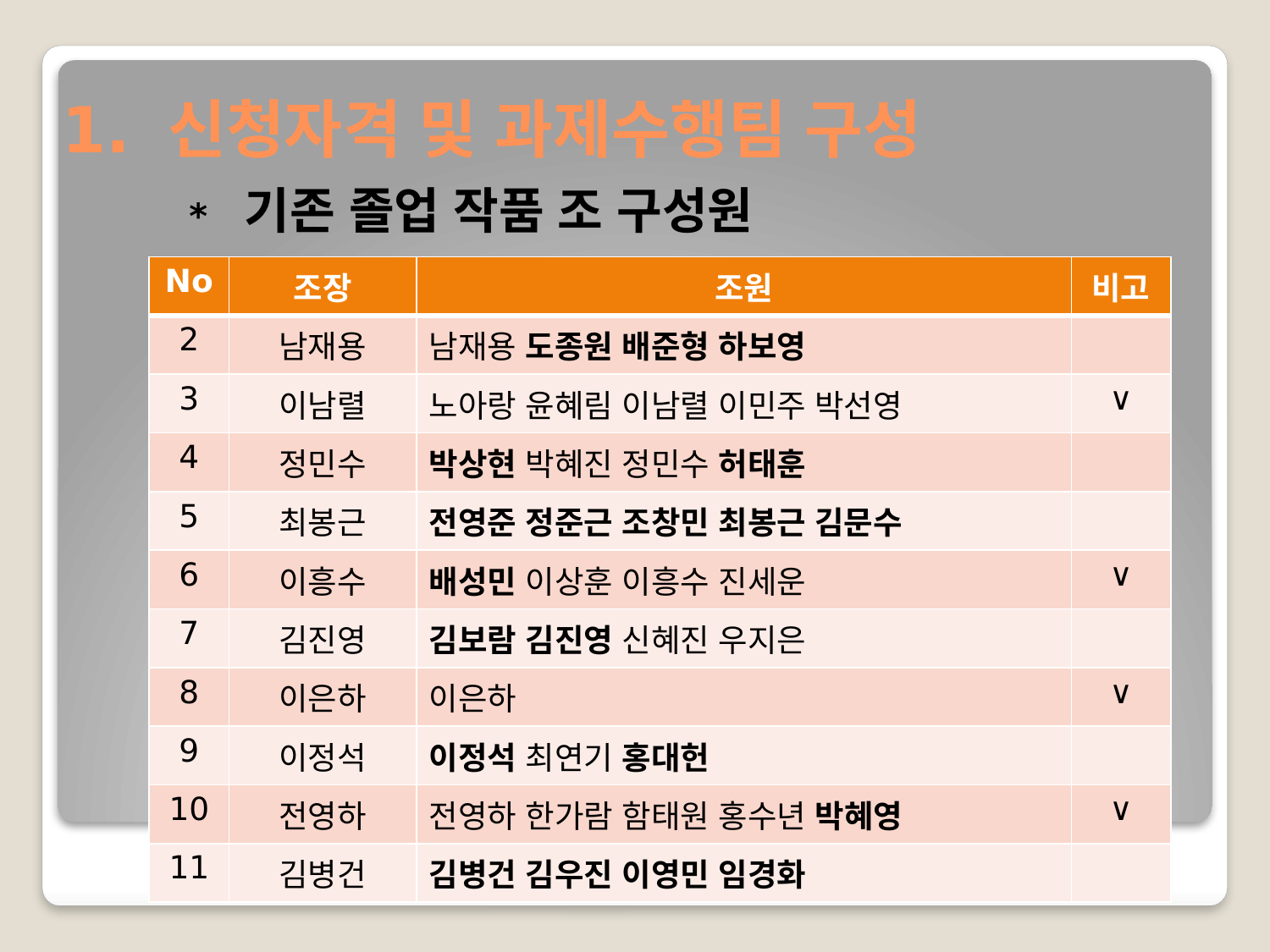

# 1. 신청자격 및 과제수행팀 구성 * 기존 졸업 작품 조 구성원
| No | 조장 | 조원 | 비고 |
| --- | --- | --- | --- |
| 2 | 남재용 | 남재용 도종원 배준형 하보영 |  |
| 3 | 이남렬 | 노아랑 윤혜림 이남렬 이민주 박선영 | ∨ |
| 4 | 정민수 | 박상현 박혜진 정민수 허태훈 |  |
| 5 | 최봉근 | 전영준 정준근 조창민 최봉근 김문수 |  |
| 6 | 이흥수 | 배성민 이상훈 이흥수 진세운 | ∨ |
| 7 | 김진영 | 김보람 김진영 신혜진 우지은 |  |
| 8 | 이은하 | 이은하 | ∨ |
| 9 | 이정석 | 이정석 최연기 홍대헌 |  |
| 10 | 전영하 | 전영하 한가람 함태원 홍수년 박혜영 | ∨ |
| 11 | 김병건 | 김병건 김우진 이영민 임경화 |  |